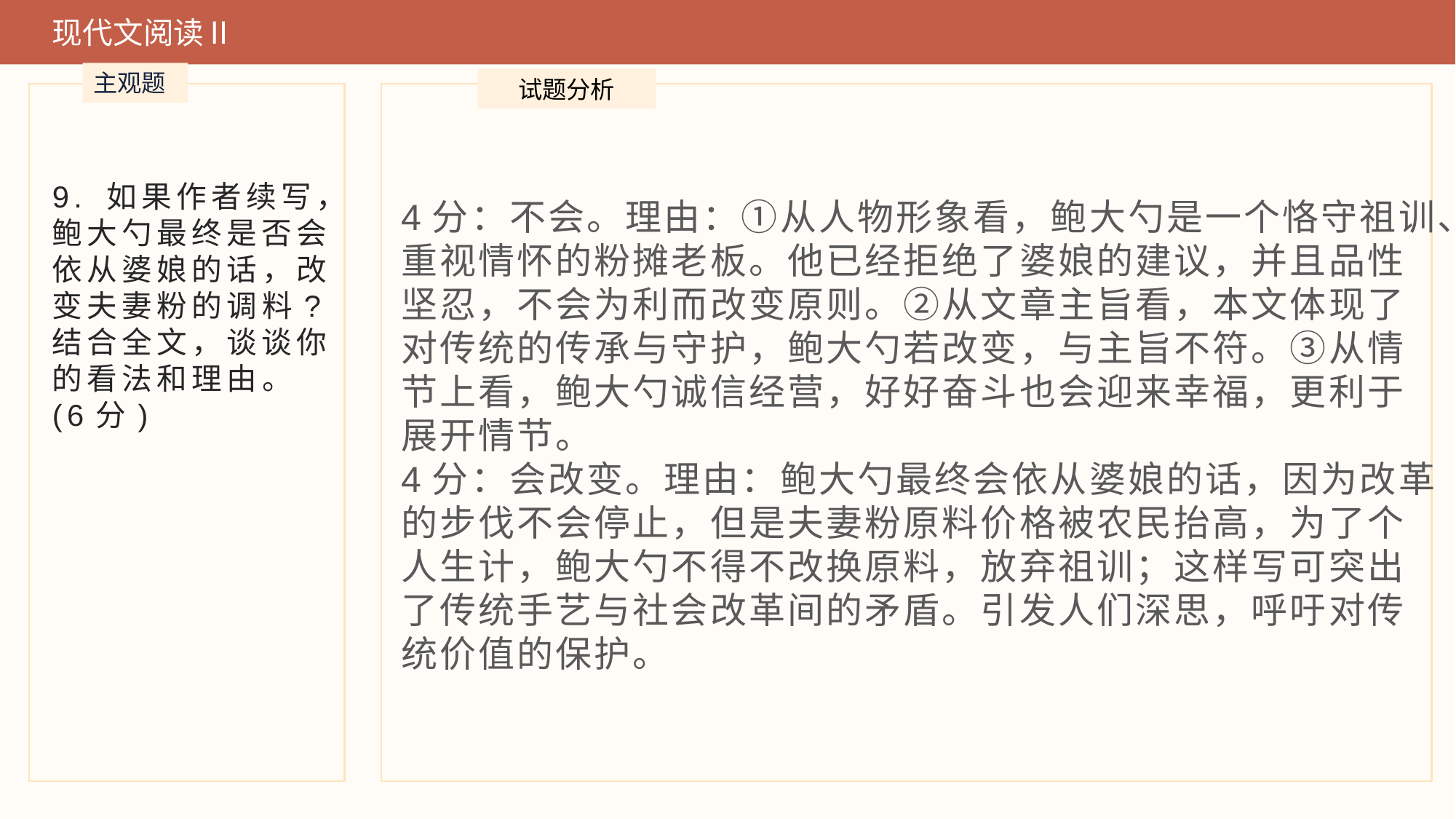

现代文阅读Ⅱ
主观题
试题分析

9. 如果作者续写，鲍大勺最终是否会依从婆娘的话，改变夫妻粉的调料?结合全文，谈谈你 的看法和理由。(6分)
4分：不会。理由：①从人物形象看，鲍大勺是一个恪守祖训、重视情怀的粉摊老板。他已经拒绝了婆娘的建议，并且品性坚忍，不会为利而改变原则。②从文章主旨看，本文体现了对传统的传承与守护，鲍大勺若改变，与主旨不符。③从情节上看，鲍大勺诚信经营，好好奋斗也会迎来幸福，更利于展开情节。
4分：会改变。理由：鲍大勺最终会依从婆娘的话，因为改革的步伐不会停止，但是夫妻粉原料价格被农民抬高，为了个人生计，鲍大勺不得不改换原料，放弃祖训；这样写可突出了传统手艺与社会改革间的矛盾。引发人们深思，呼吁对传统价值的保护。